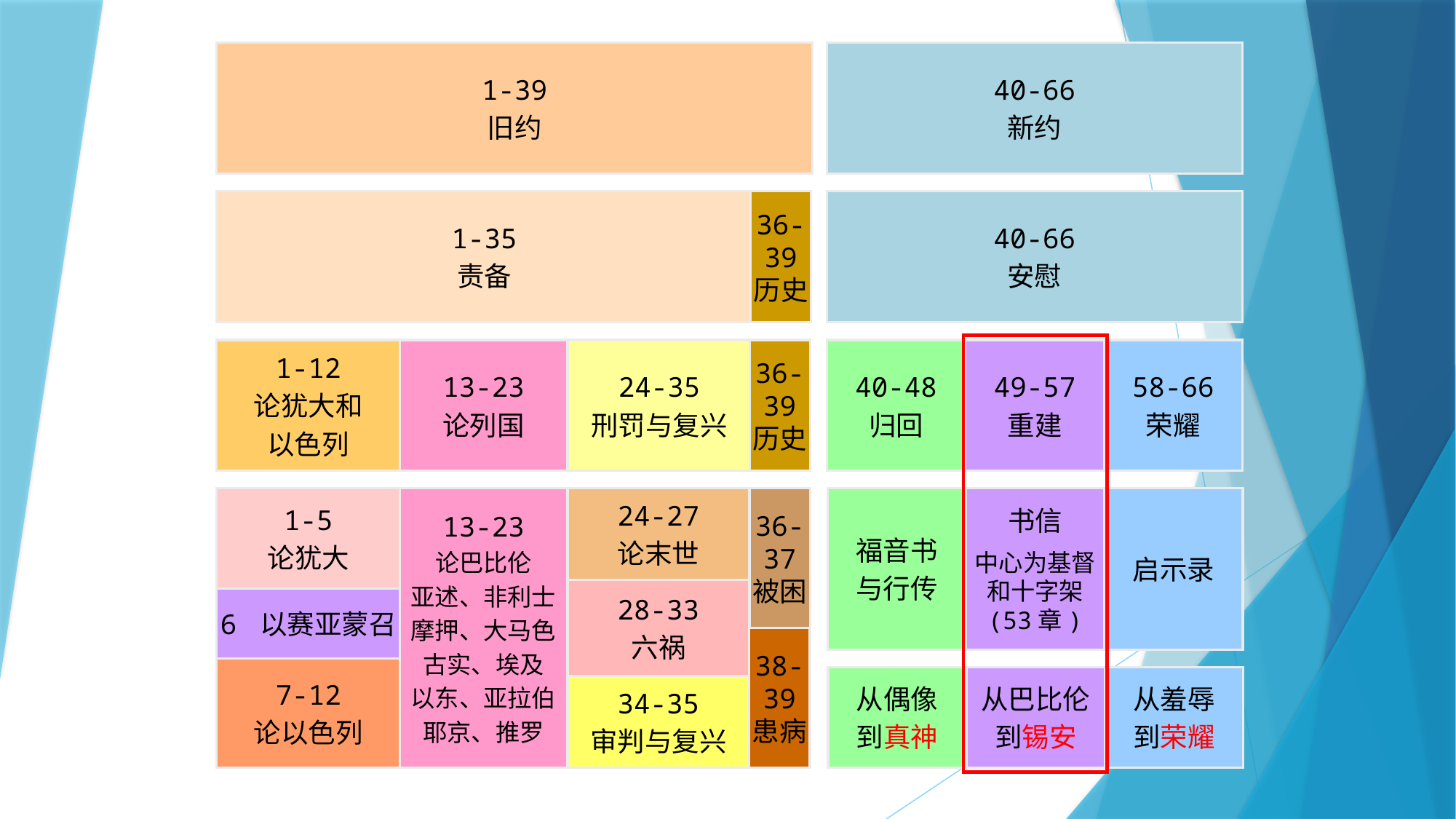

1-39
旧约
40-66
新约
1-35
责备
36-
39
历史
40-66
安慰

1-12
论犹大和
以色列
13-23
论列国
24-35
刑罚与复兴
36-
39
历史
40-48
归回
49-57
重建
58-66
荣耀
24-27
论末世
福音书
与行传
书信
中心为基督
和十字架
(53章)
启示录
1-5
论犹大
13-23
论巴比伦
亚述、非利士
摩押、大马色
古实、埃及
以东、亚拉伯
耶京、推罗
36-
37
被困
28-33
六祸
6 以赛亚蒙召
38-
39
患病
7-12
论以色列
从偶像
到真神
从巴比伦
到锡安
从羞辱
到荣耀
34-35
审判与复兴